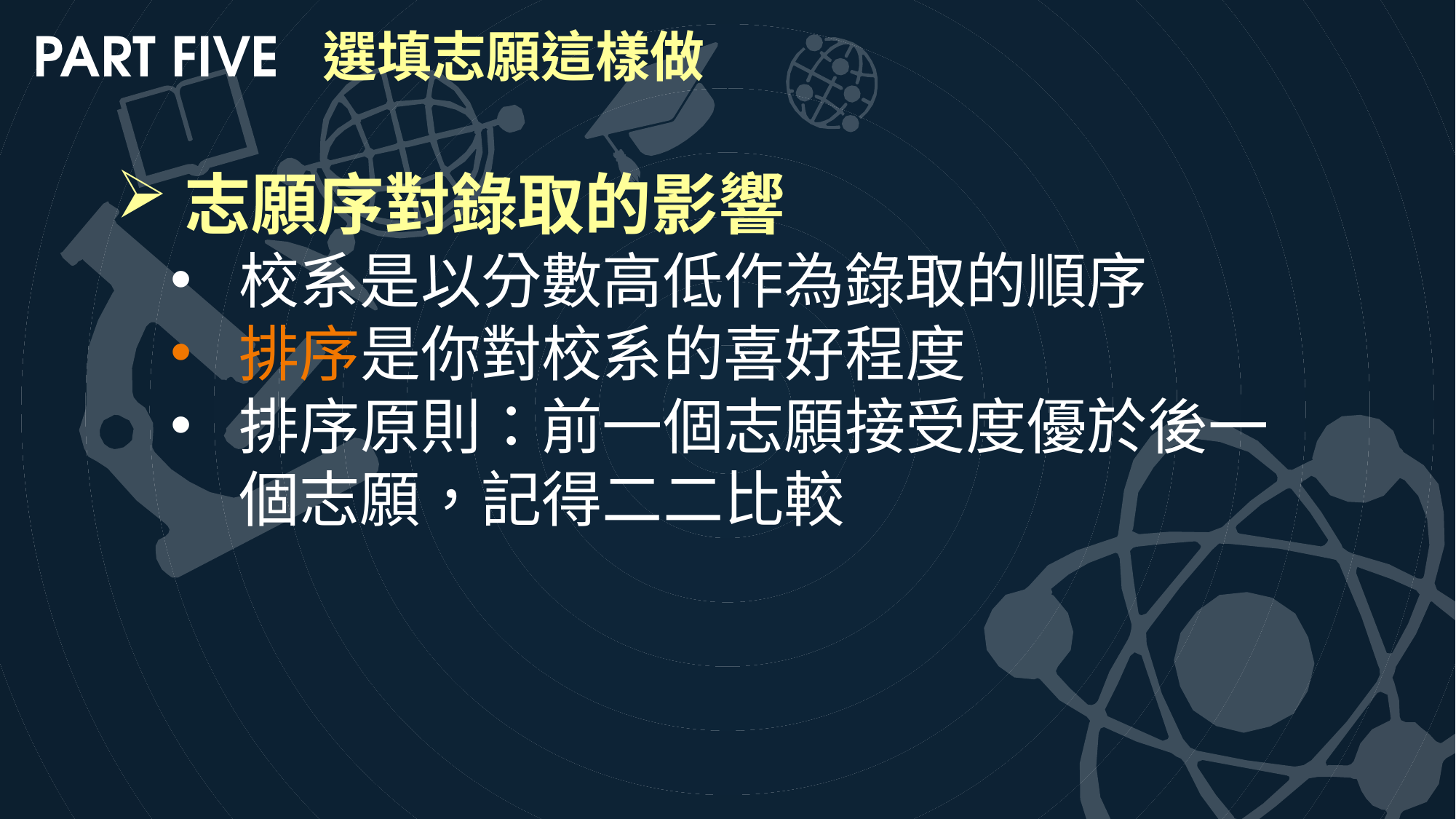

PART FIVE  選填志願這樣做
志願序對錄取的影響
校系是以分數高低作為錄取的順序
排序是你對校系的喜好程度
排序原則：前一個志願接受度優於後一個志願，記得二二比較